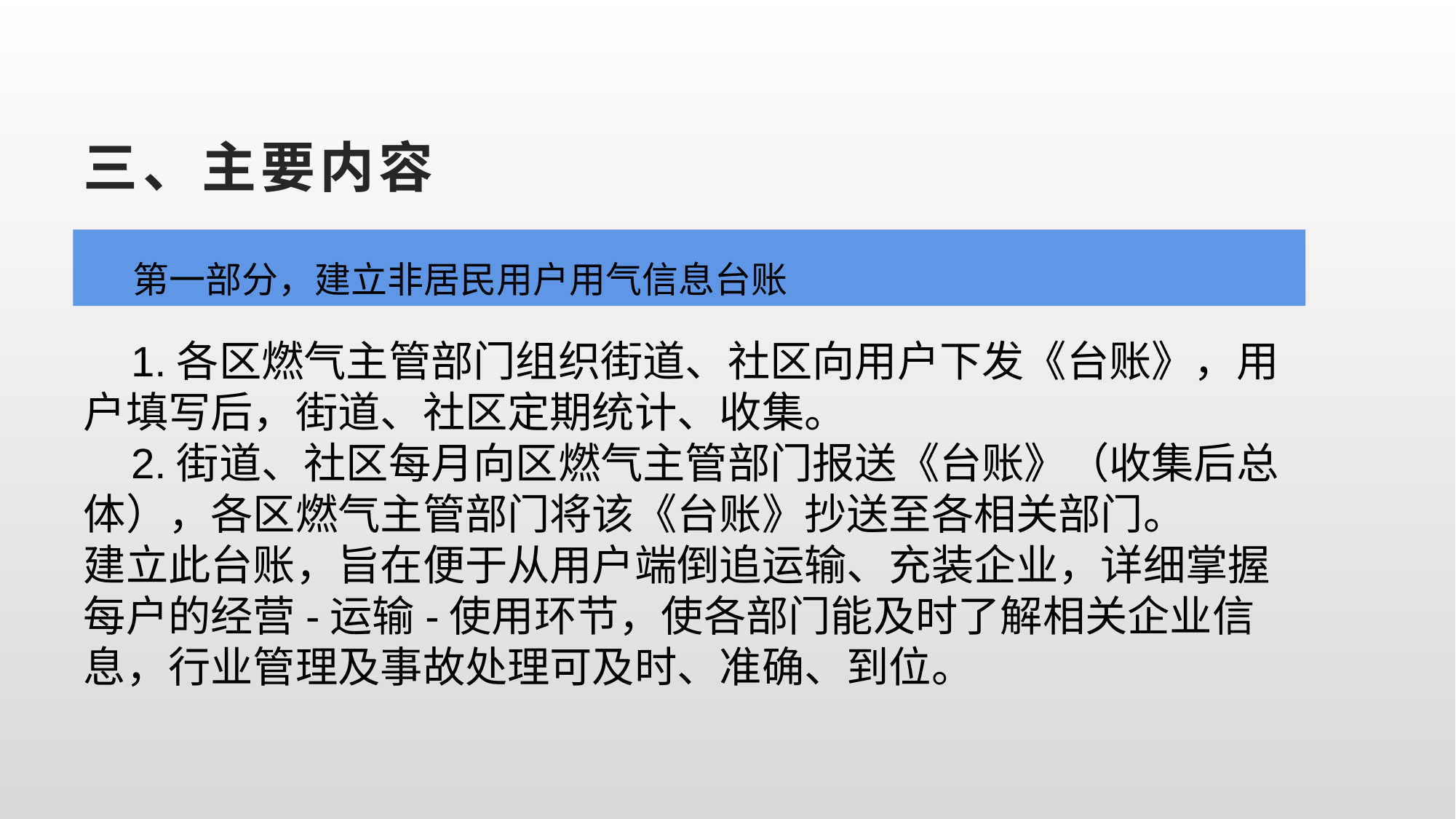

# 三、主要内容
第一部分，建立非居民用户用气信息台账
    1.各区燃气主管部门组织街道、社区向用户下发《台账》，用户填写后，街道、社区定期统计、收集。
    2.街道、社区每月向区燃气主管部门报送《台账》（收集后总体），各区燃气主管部门将该《台账》抄送至各相关部门。
建立此台账，旨在便于从用户端倒追运输、充装企业，详细掌握每户的经营-运输-使用环节，使各部门能及时了解相关企业信息，行业管理及事故处理可及时、准确、到位。